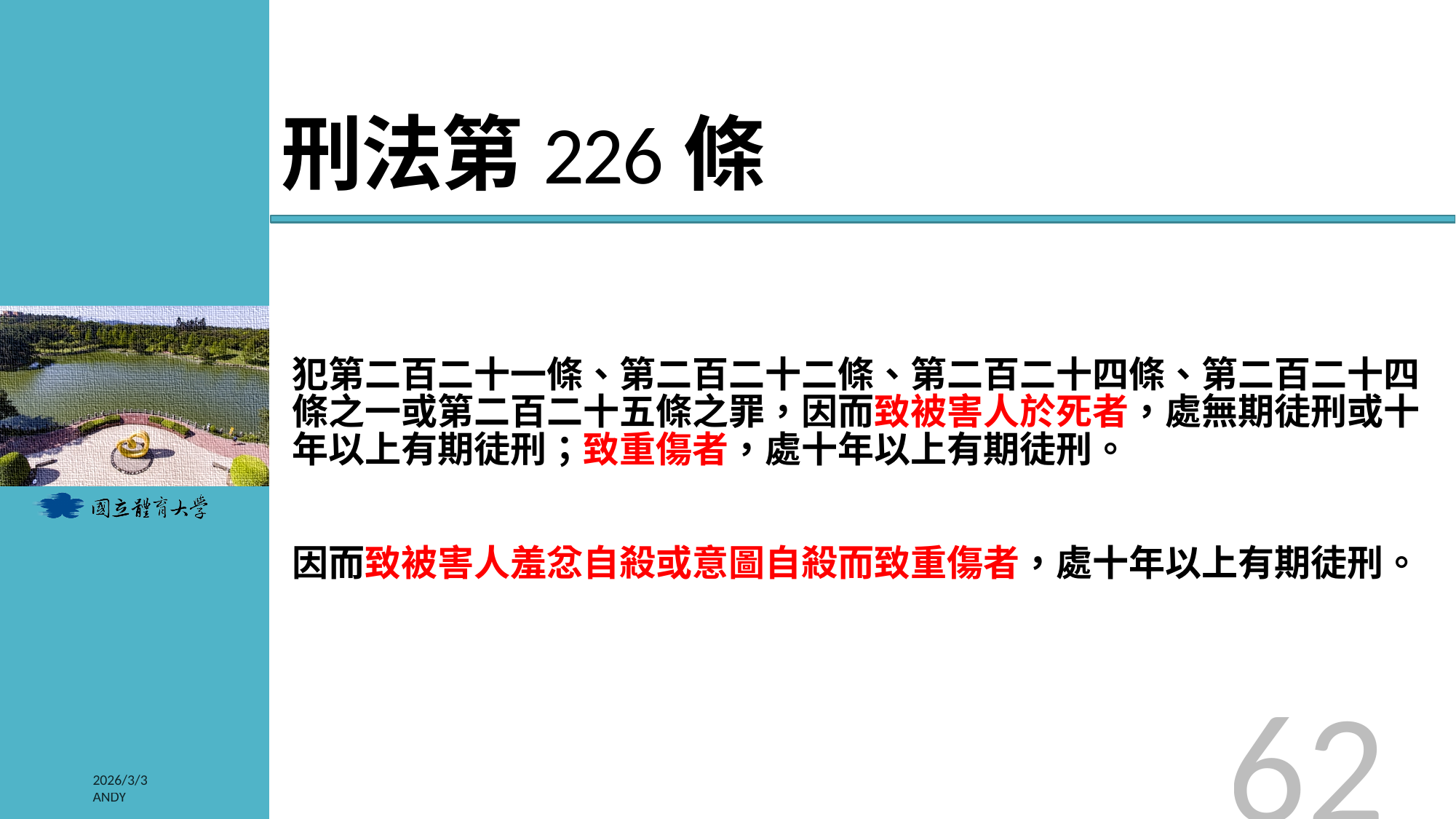

# 刑法第226條
犯第二百二十一條、第二百二十二條、第二百二十四條、第二百二十四條之一或第二百二十五條之罪，因而致被害人於死者，處無期徒刑或十年以上有期徒刑；致重傷者，處十年以上有期徒刑。

因而致被害人羞忿自殺或意圖自殺而致重傷者，處十年以上有期徒刑。
62
2026/3/3
Andy